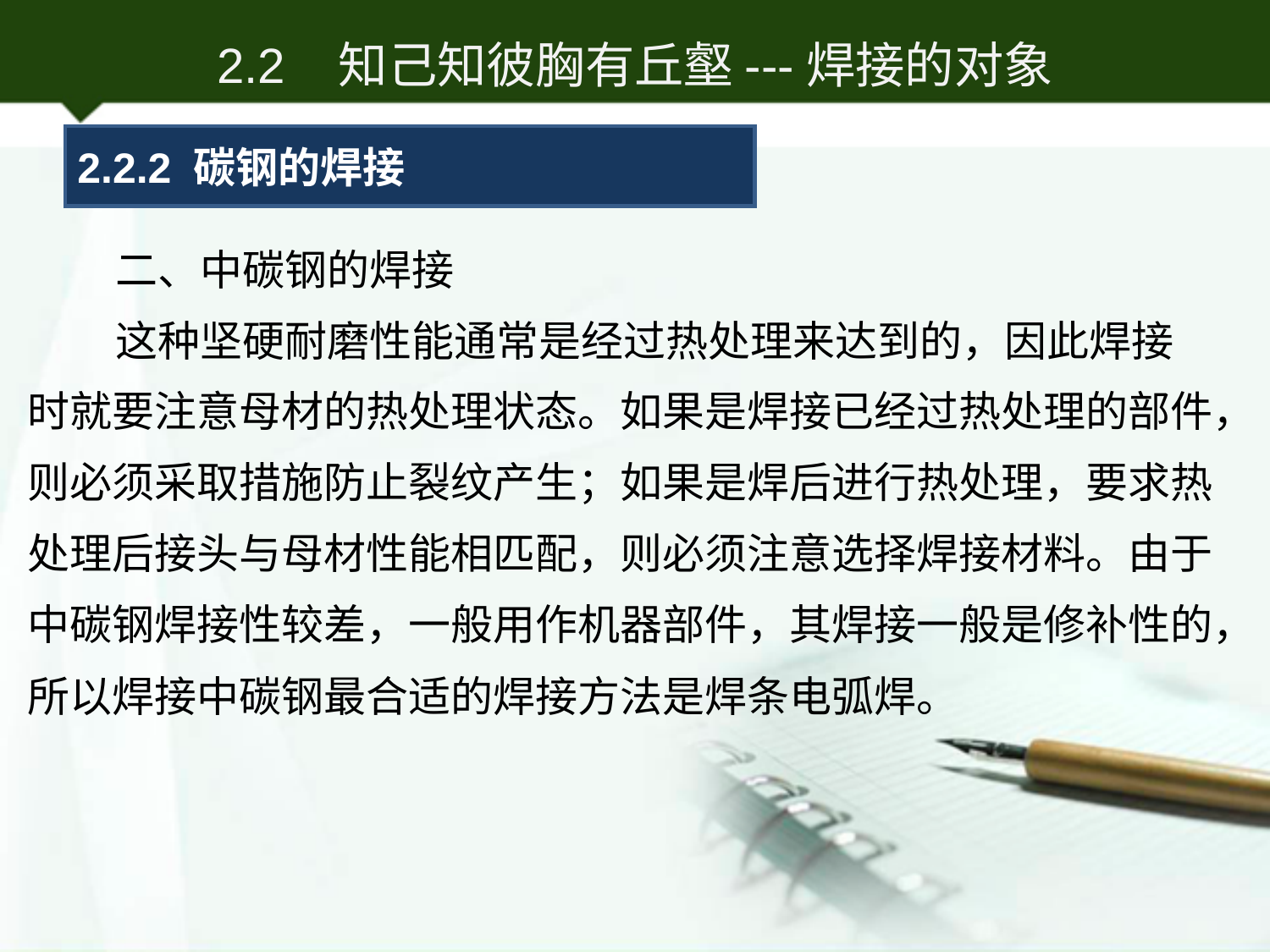

2.2   知己知彼胸有丘壑---焊接的对象
2.2.2 碳钢的焊接
二、中碳钢的焊接
这种坚硬耐磨性能通常是经过热处理来达到的，因此焊接时就要注意母材的热处理状态。如果是焊接已经过热处理的部件，则必须采取措施防止裂纹产生；如果是焊后进行热处理，要求热处理后接头与母材性能相匹配，则必须注意选择焊接材料。由于中碳钢焊接性较差，一般用作机器部件，其焊接一般是修补性的，所以焊接中碳钢最合适的焊接方法是焊条电弧焊。